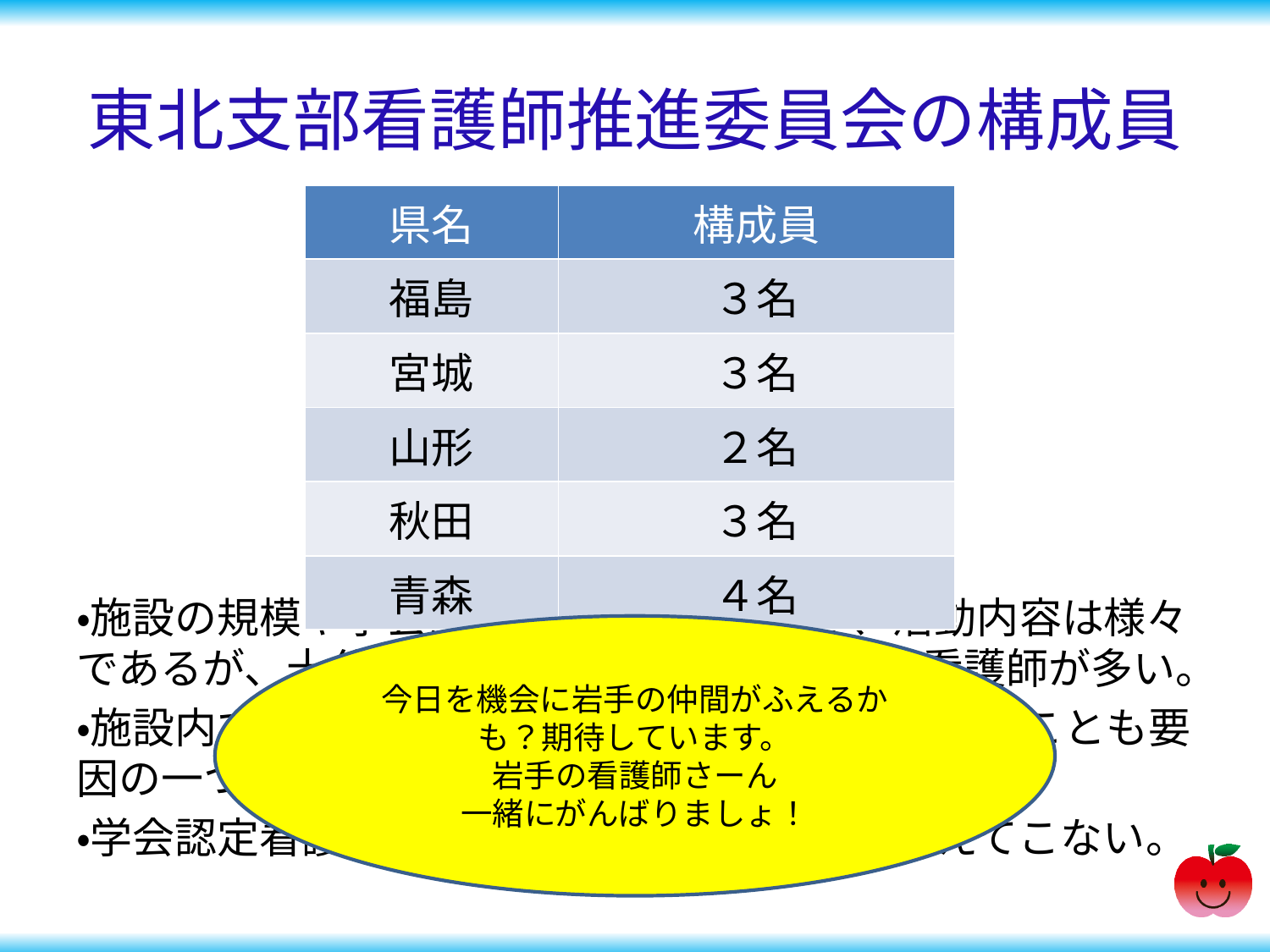

# 東北支部看護師推進委員会の構成員
| 県名 | 構成員 |
| --- | --- |
| 福島 | ３名 |
| 宮城 | ３名 |
| 山形 | ２名 |
| 秋田 | ３名 |
| 青森 | ４名 |

・施設の規模や学会認定看護師の数により、活動内容は様々であるが、十分に活動できていないと感じる看護師が多い。
・施設内での認知度の低さや管理者の理解度が低いことも要因の一つ。
・学会認定看護師としての役割や活動が目に見えてこない。

今日を機会に岩手の仲間がふえるかも？期待しています。
岩手の看護師さーん
一緒にがんばりましょ！